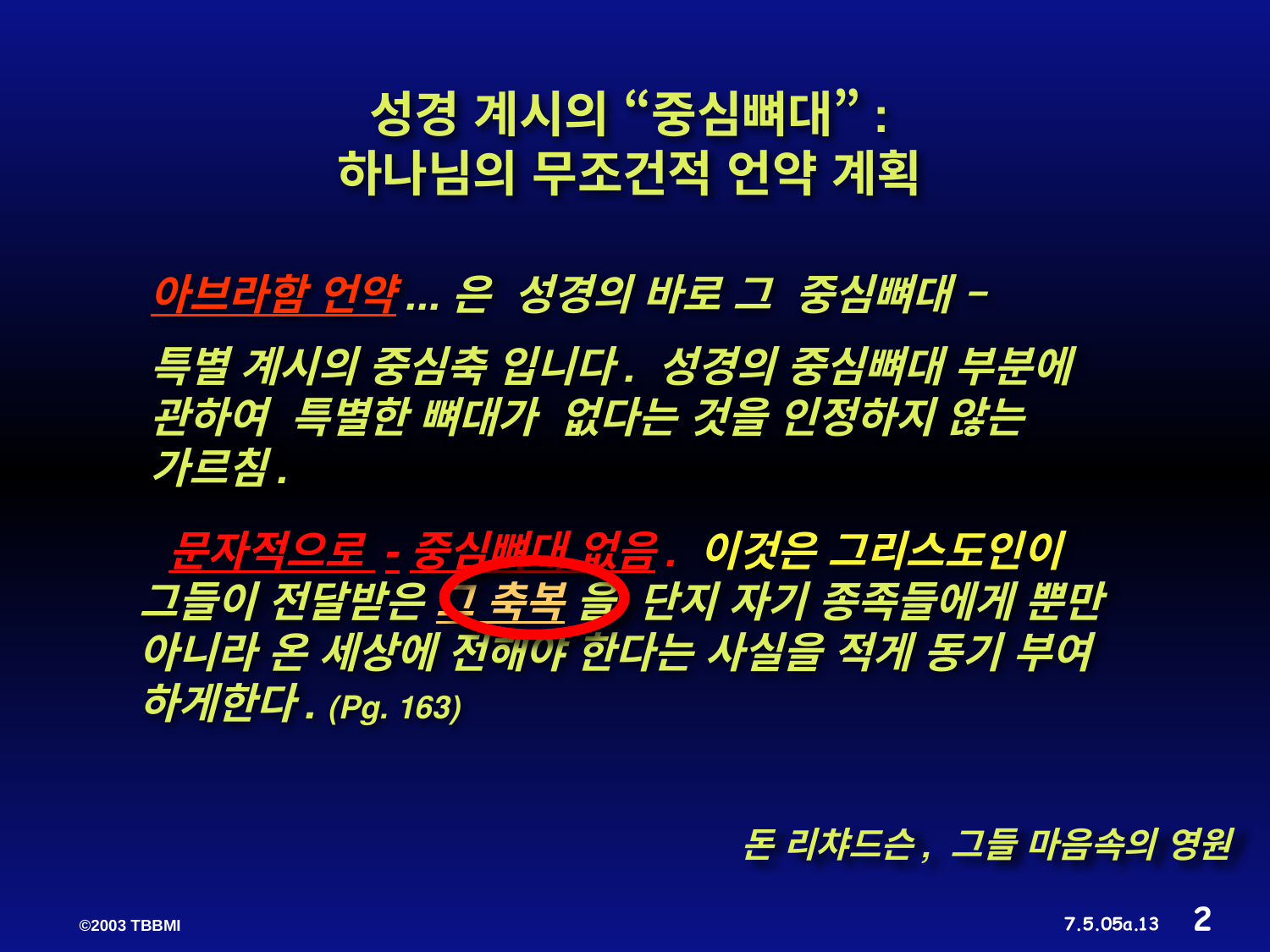

성경 계시의 “중심뼈대”:
하나님의 무조건적 언약 계획
아브라함 언약...은  성경의 바로 그  중심뼈대 –
특별 계시의 중심축 입니다. 성경의 중심뼈대 부분에  관하여  특별한 뼈대가  없다는 것을 인정하지 않는  가르침.
  문자적으로 -중심뼈대 없음. 이것은 그리스도인이 그들이 전달받은 그 축복 을  단지 자기 종족들에게 뿐만 아니라 온 세상에 전해야 한다는 사실을 적게 동기 부여 하게한다. (Pg. 163)

돈 리챠드슨, 그들 마음속의 영원
2

13